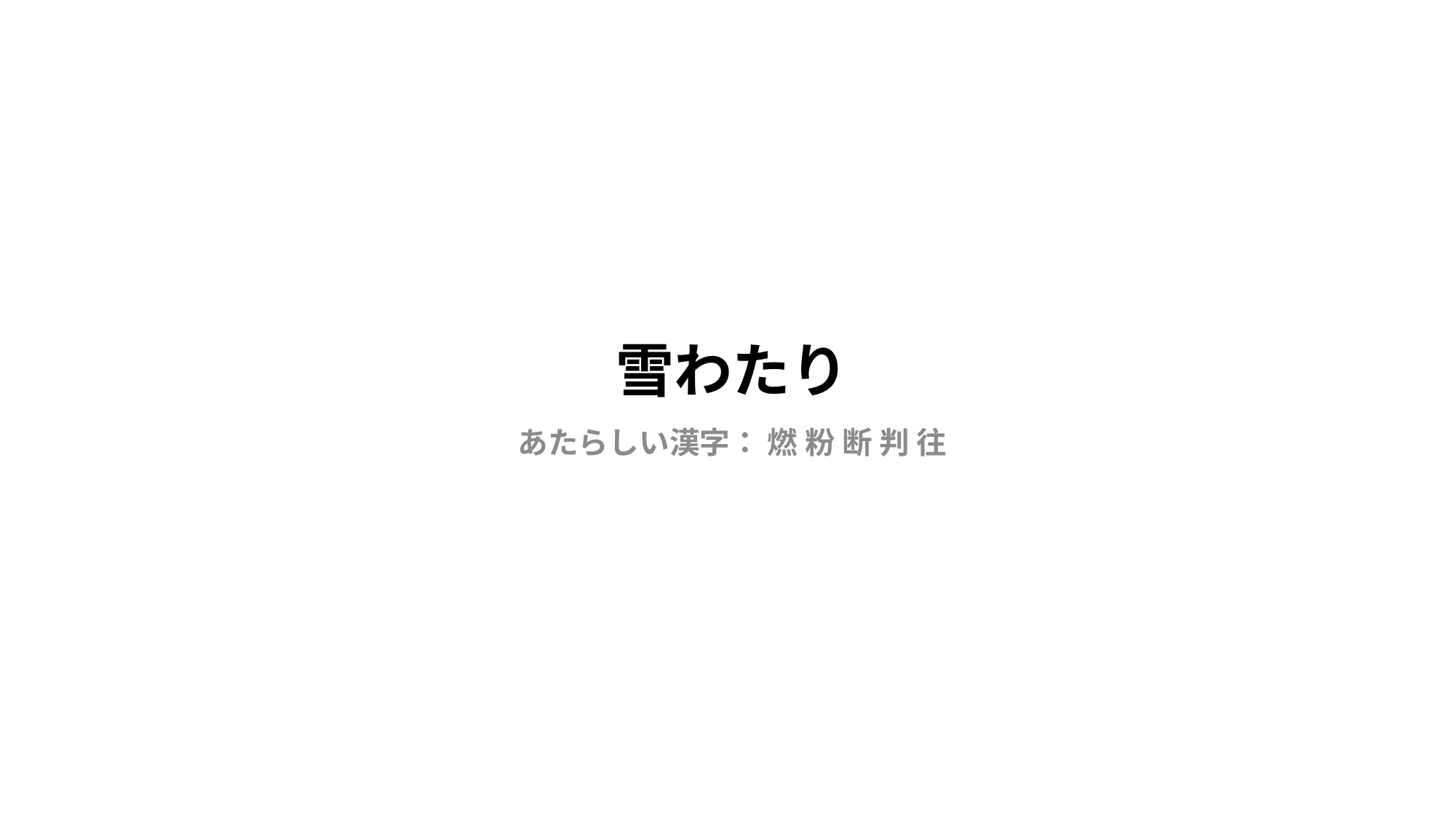

# 雪わたり
あたらしい漢字： 燃 粉 断 判 往